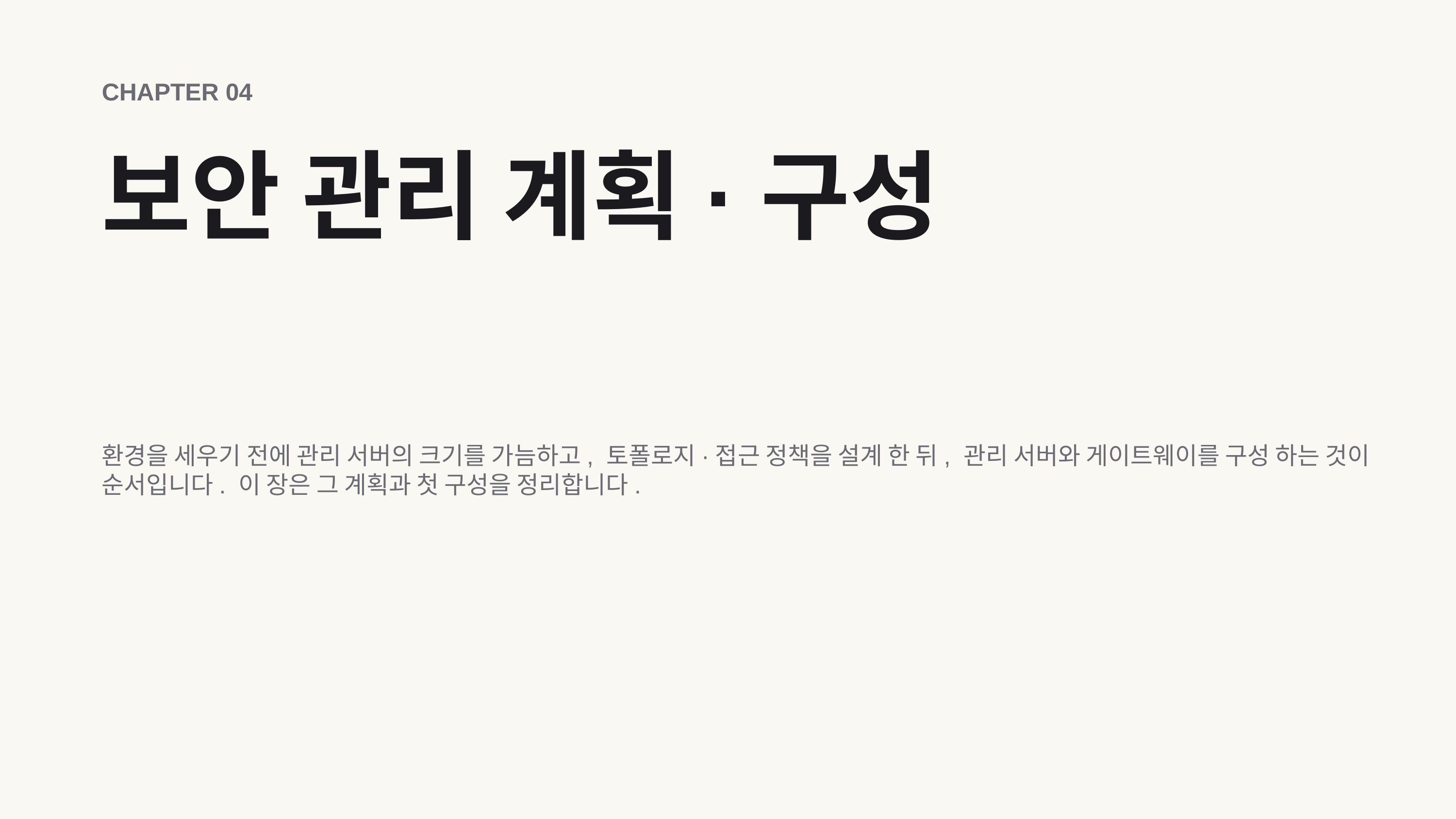

CHAPTER 04
보안 관리 계획·구성
환경을 세우기 전에 관리 서버의 크기를 가늠하고, 토폴로지·접근 정책을 설계 한 뒤, 관리 서버와 게이트웨이를 구성 하는 것이 순서입니다. 이 장은 그 계획과 첫 구성을 정리합니다.